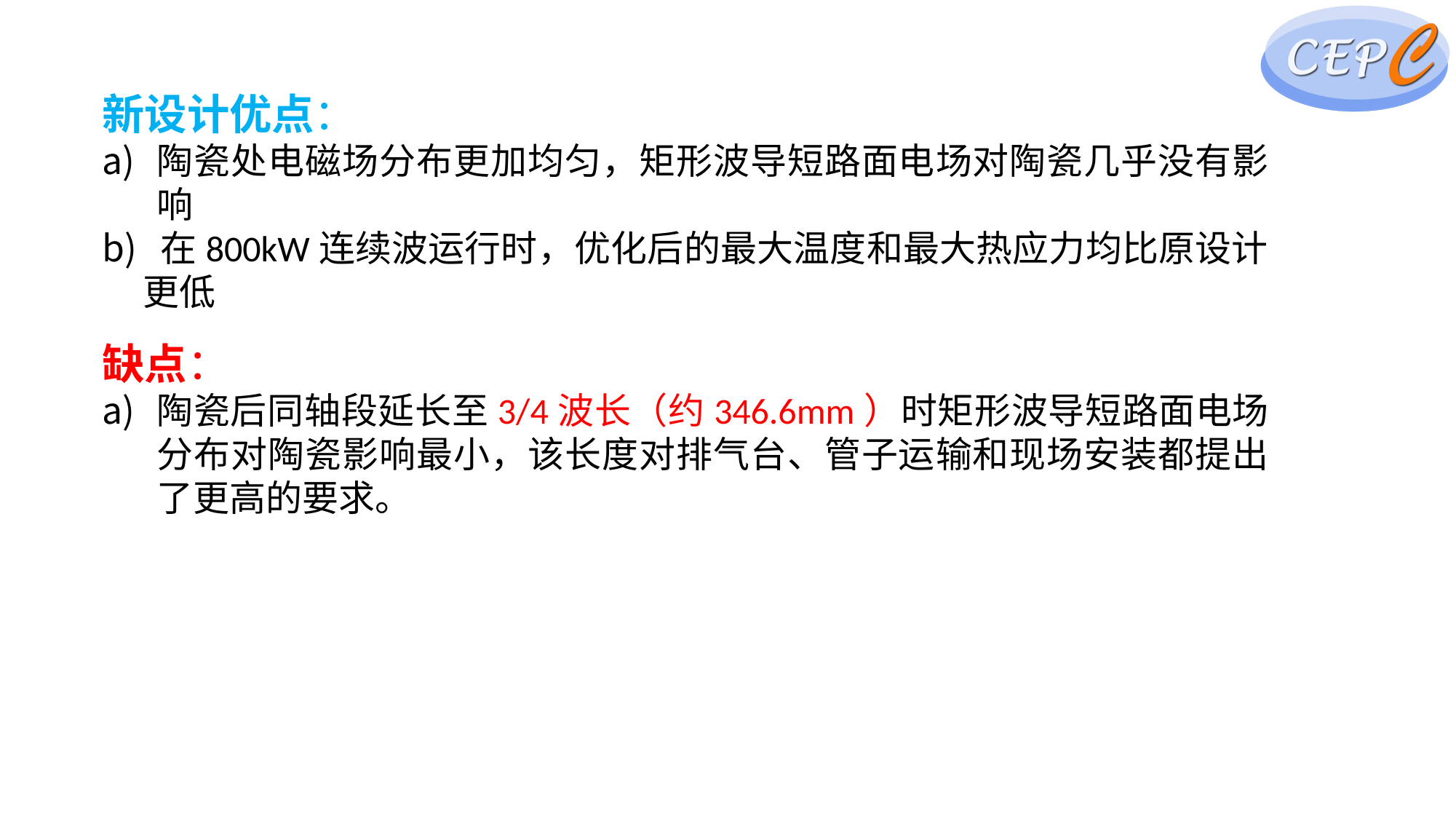

新设计优点：
陶瓷处电磁场分布更加均匀，矩形波导短路面电场对陶瓷几乎没有影响
 在800kW连续波运行时，优化后的最大温度和最大热应力均比原设计更低
缺点：
陶瓷后同轴段延长至3/4波长（约346.6mm）时矩形波导短路面电场分布对陶瓷影响最小，该长度对排气台、管子运输和现场安装都提出了更高的要求。